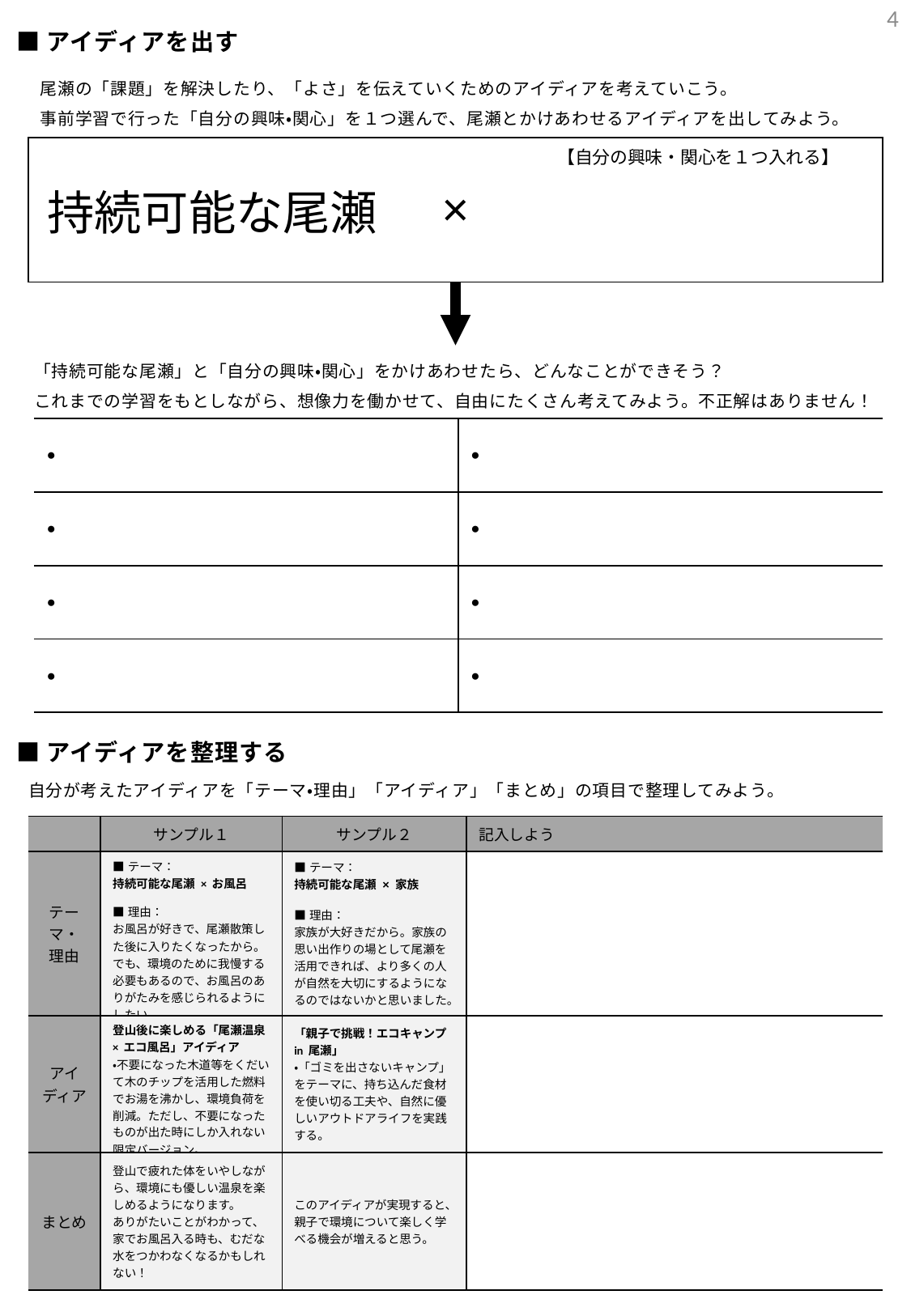

4
■アイディアを出す
尾瀬の「課題」を解決したり、「よさ」を伝えていくためのアイディアを考えていこう。
事前学習で行った「自分の興味・関心」を１つ選んで、尾瀬とかけあわせるアイディアを出してみよう。
| 持続可能な尾瀬 | × | 【自分の興味・関心を１つ入れる】 |
| --- | --- | --- |
「持続可能な尾瀬」と「自分の興味・関心」をかけあわせたら、どんなことができそう？
これまでの学習をもとしながら、想像力を働かせて、自由にたくさん考えてみよう。不正解はありません！
| ● | ● |
| --- | --- |
| ● | ● |
| ● | ● |
| ● | ● |
■アイディアを整理する
自分が考えたアイディアを「テーマ・理由」「アイディア」「まとめ」の項目で整理してみよう。
|  | サンプル１ | サンプル２ | 記入しよう |
| --- | --- | --- | --- |
| テーマ・ 理由 | ■テーマ： 持続可能な尾瀬 × お風呂 ■理由： お風呂が好きで、尾瀬散策した後に入りたくなったから。でも、環境のために我慢する必要もあるので、お風呂のありがたみを感じられるようにしたい。 | ■テーマ： 持続可能な尾瀬 × 家族 ■理由： 家族が大好きだから。家族の思い出作りの場として尾瀬を活用できれば、より多くの人が自然を大切にするようになるのではないかと思いました。 |  |
| アイディア | 登山後に楽しめる「尾瀬温泉 × エコ風呂」アイディア ・不要になった木道等をくだいて木のチップを活用した燃料でお湯を沸かし、環境負荷を削減。ただし、不要になったものが出た時にしか入れない限定バージョン。 | 「親子で挑戦！エコキャンプ in 尾瀬」 ・「ゴミを出さないキャンプ」をテーマに、持ち込んだ食材を使い切る工夫や、自然に優しいアウトドアライフを実践する。 |  |
| まとめ | 登山で疲れた体をいやしながら、環境にも優しい温泉を楽しめるようになります。 ありがたいことがわかって、家でお風呂入る時も、むだな水をつかわなくなるかもしれない！ | このアイディアが実現すると、親子で環境について楽しく学べる機会が増えると思う。 |  |